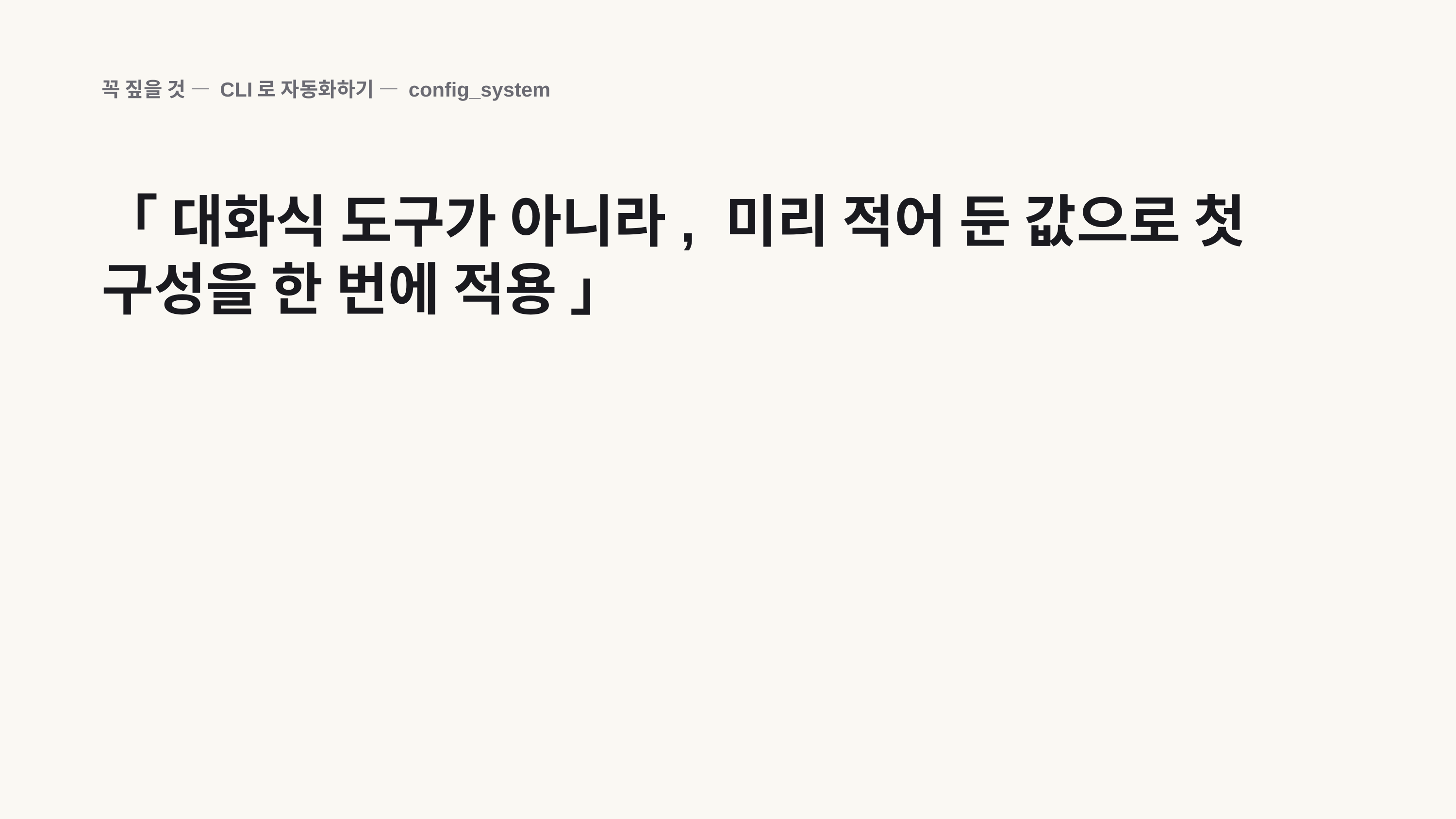

꼭 짚을 것 — CLI로 자동화하기 — config_system
「 대화식 도구가 아니라, 미리 적어 둔 값으로 첫 구성을 한 번에 적용 」